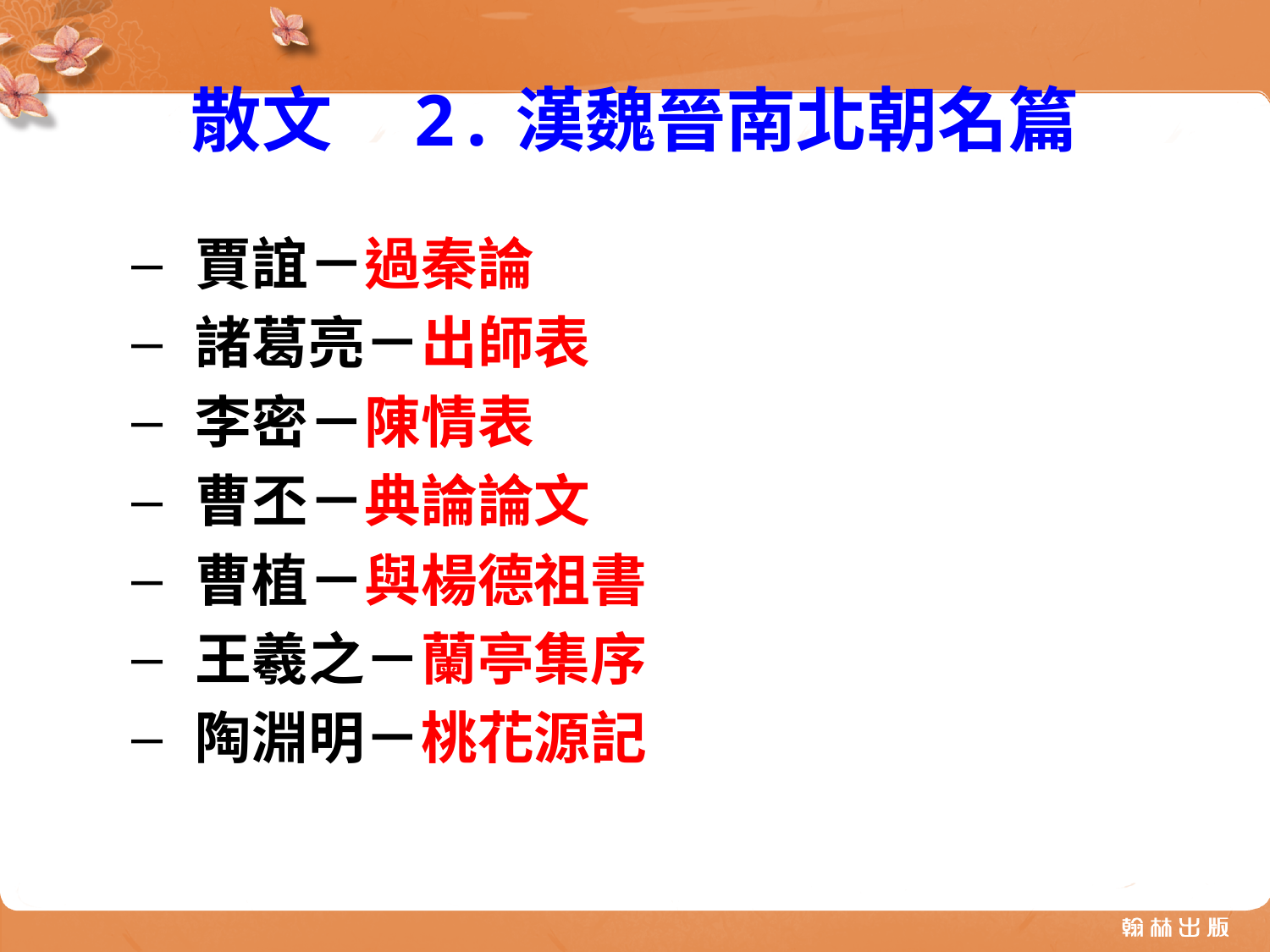

# 散文    2.漢魏晉南北朝名篇
賈誼－過秦論
諸葛亮－出師表
李密－陳情表
曹丕－典論論文
曹植－與楊德祖書
王羲之－蘭亭集序
陶淵明－桃花源記